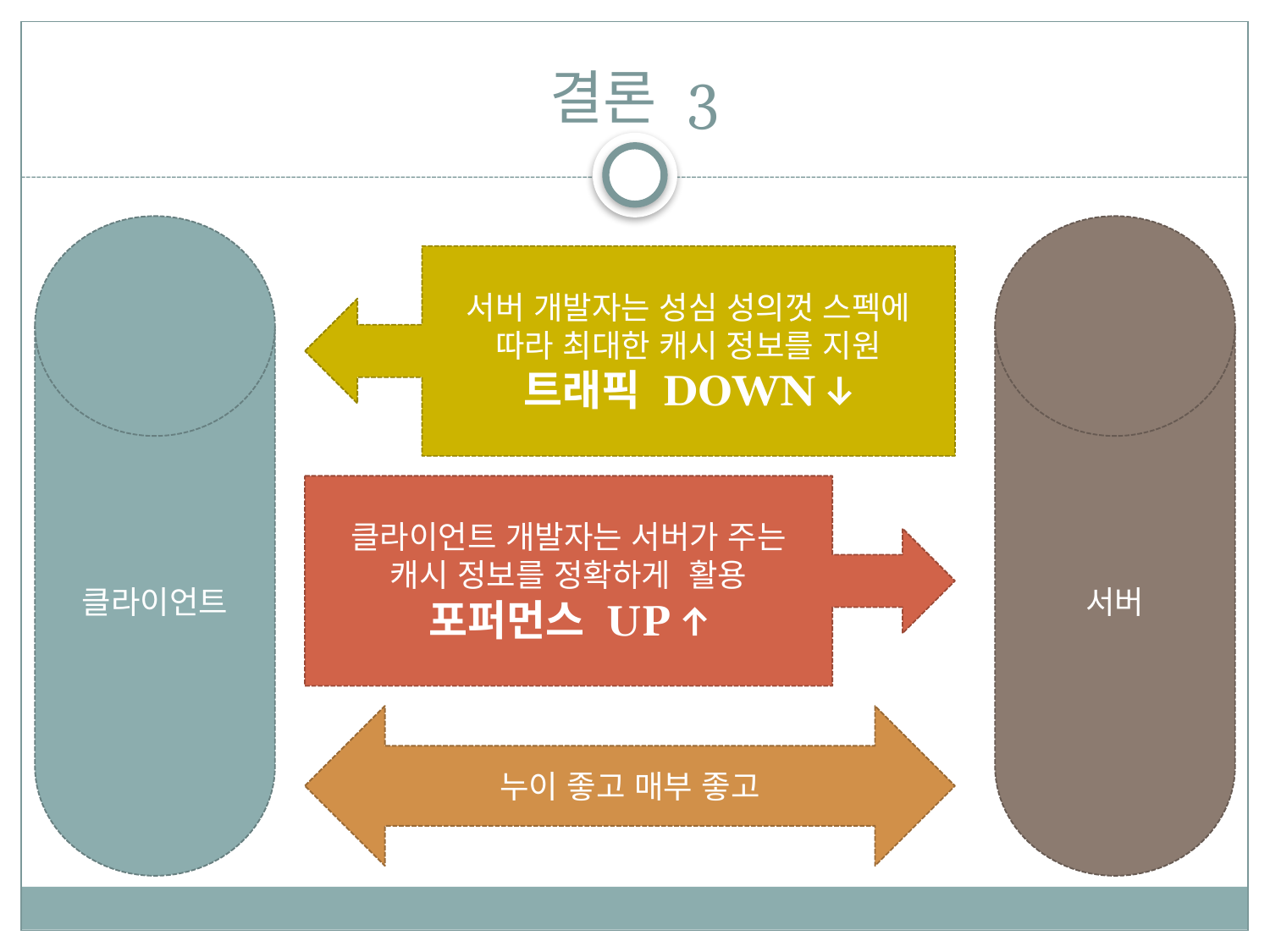

# 결론 3
클라이언트
서버
서버 개발자는 성심 성의껏 스펙에 따라 최대한 캐시 정보를 지원
트래픽 DOWN ↓
클라이언트 개발자는 서버가 주는 캐시 정보를 정확하게  활용
포퍼먼스 UP ↑
누이 좋고 매부 좋고